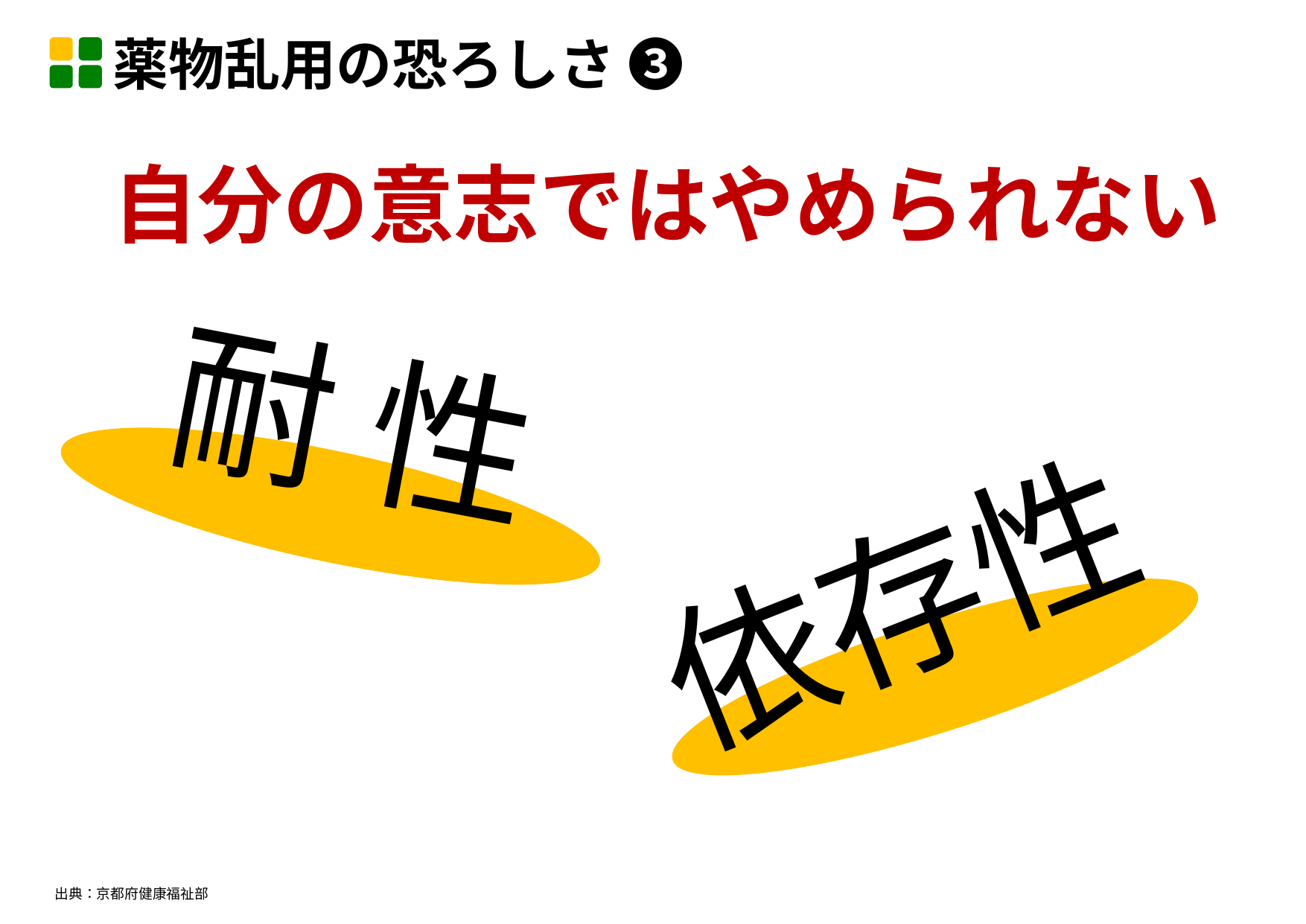

薬物乱用の恐ろしさ ➌

自分の意志ではやめられない
耐 性

依存性

出典：京都府健康福祉部